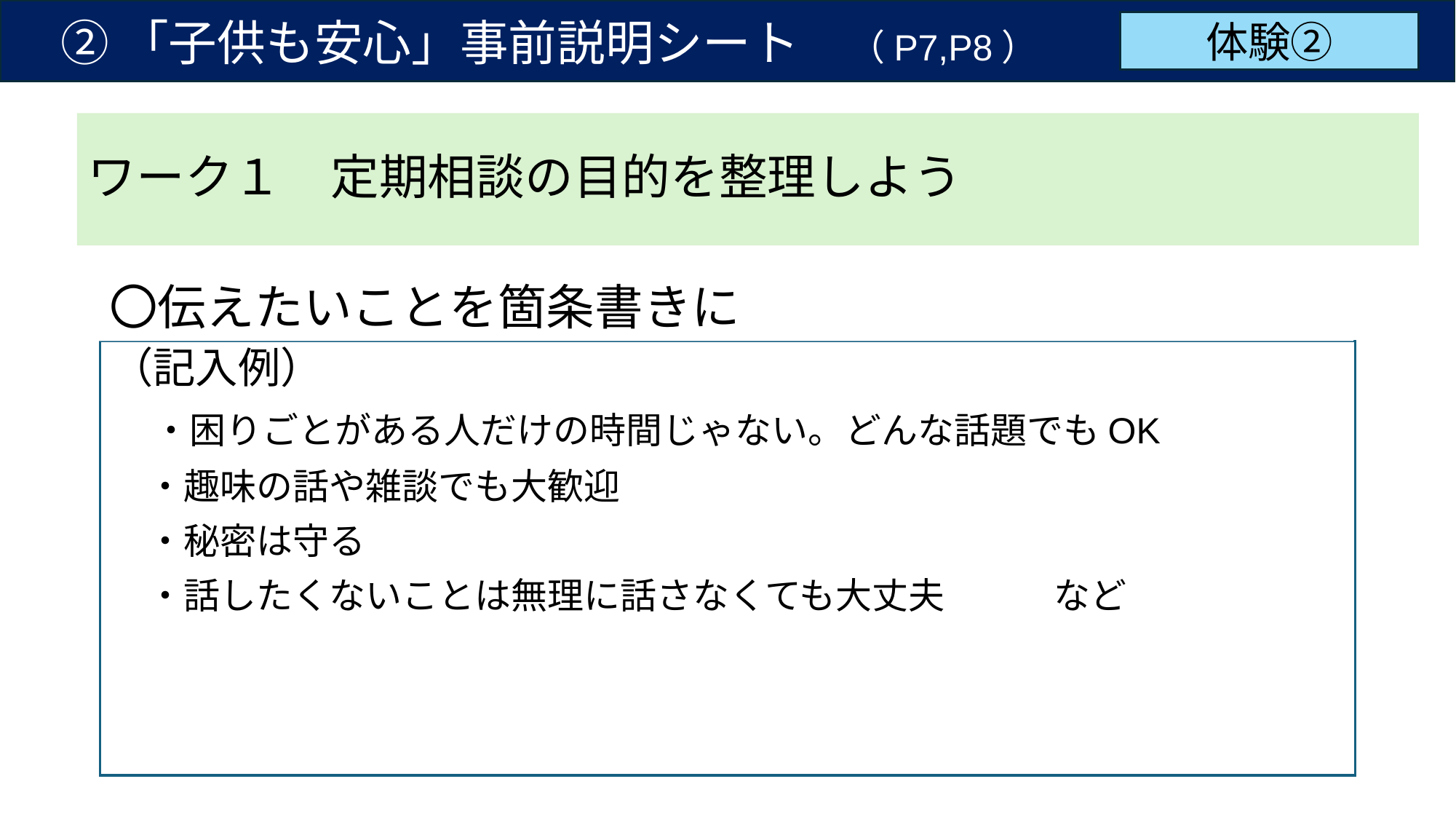

② 「子供も安心」事前説明シート　（P7,P8）
体験②
ワーク１　定期相談の目的を整理しよう
〇伝えたいことを箇条書きに
（記入例）
　・困りごとがある人だけの時間じゃない。どんな話題でもOK
　・趣味の話や雑談でも大歓迎
　・秘密は守る
　・話したくないことは無理に話さなくても大丈夫　　　など